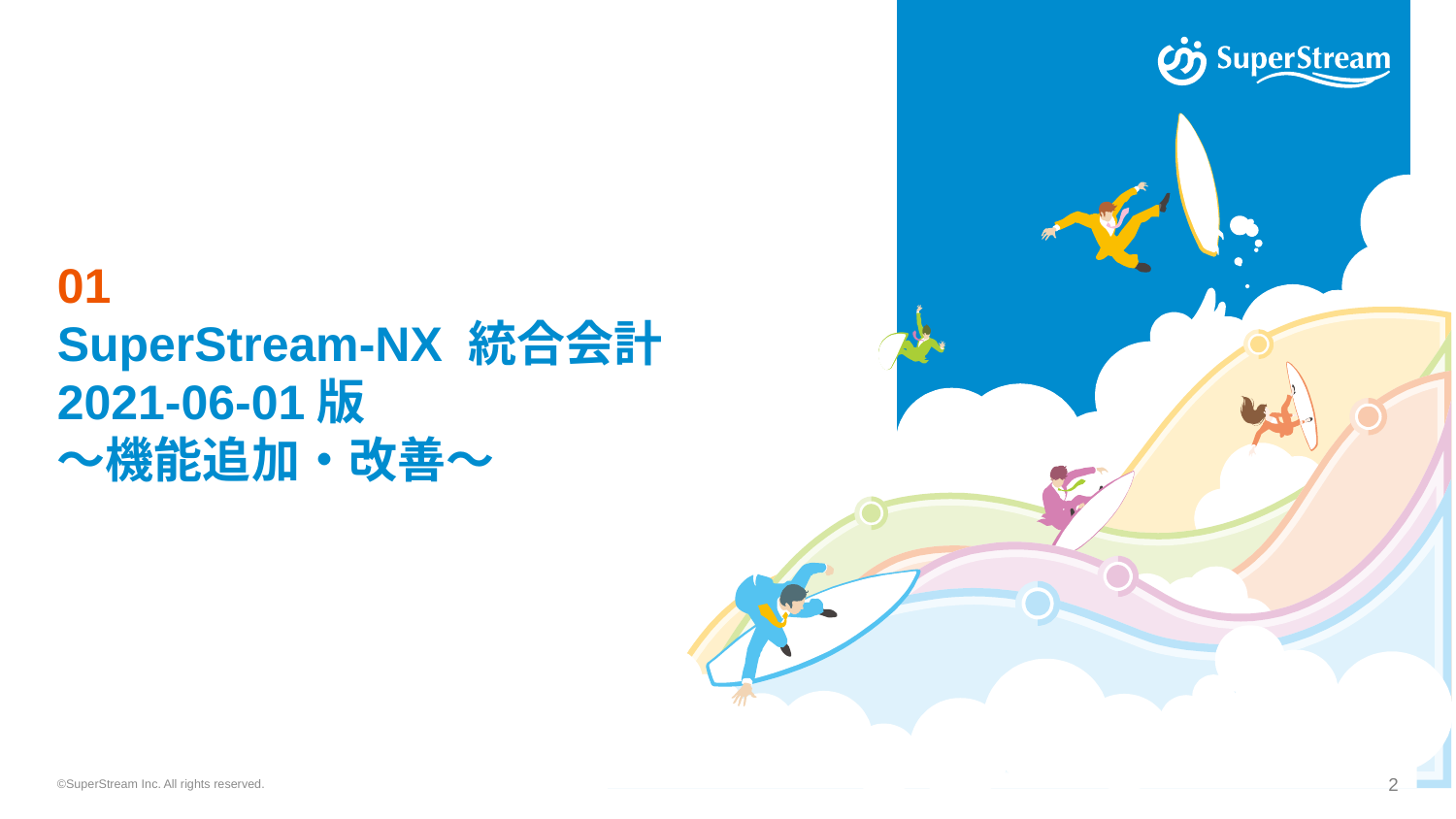

# 01 SuperStream-NX 統合会計 2021-06-01版 ～機能追加・改善～
©SuperStream Inc. All rights reserved.
2